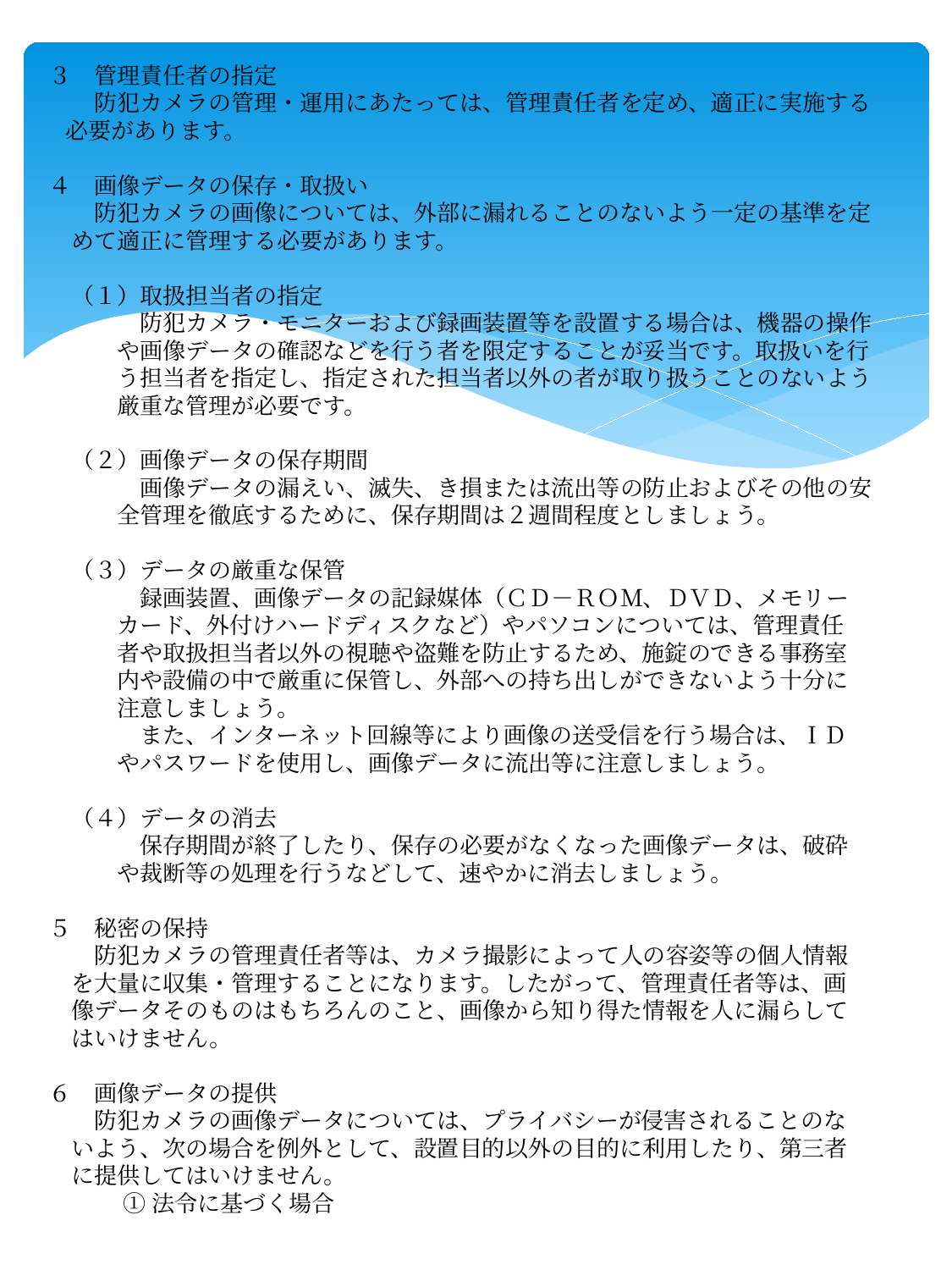

３　管理責任者の指定
　　防犯カメラの管理・運用にあたっては、管理責任者を定め、適正に実施する
  必要があります。

４　画像データの保存・取扱い
　　防犯カメラの画像については、外部に漏れることのないよう一定の基準を定
　めて適正に管理する必要があります。

　（１）取扱担当者の指定
　　　　防犯カメラ・モニターおよび録画装置等を設置する場合は、機器の操作
　　　や画像データの確認などを行う者を限定することが妥当です。取扱いを行
　　　う担当者を指定し、指定された担当者以外の者が取り扱うことのないよう
　　　厳重な管理が必要です。

　（２）画像データの保存期間
　　　　画像データの漏えい、滅失、き損または流出等の防止およびその他の安
　　　全管理を徹底するために、保存期間は２週間程度としましょう。

　（３）データの厳重な保管
　　　　録画装置、画像データの記録媒体（ＣＤ－ＲＯＭ、ＤＶＤ、メモリー
　　　カード、外付けハードディスクなど）やパソコンについては、管理責任
　　　者や取扱担当者以外の視聴や盗難を防止するため、施錠のできる事務室
　　　内や設備の中で厳重に保管し、外部への持ち出しができないよう十分に
　　　注意しましょう。
　　　　また、インターネット回線等により画像の送受信を行う場合は、ＩＤ
　　　やパスワードを使用し、画像データに流出等に注意しましょう。

　（４）データの消去
　　　　保存期間が終了したり、保存の必要がなくなった画像データは、破砕
　　　や裁断等の処理を行うなどして、速やかに消去しましょう。

５　秘密の保持
　　防犯カメラの管理責任者等は、カメラ撮影によって人の容姿等の個人情報
　を大量に収集・管理することになります。したがって、管理責任者等は、画
　像データそのものはもちろんのこと、画像から知り得た情報を人に漏らして
　はいけません。

６　画像データの提供
　　防犯カメラの画像データについては、プライバシーが侵害されることのな
　いよう、次の場合を例外として、設置目的以外の目的に利用したり、第三者
　に提供してはいけません。
　　　 ① 法令に基づく場合